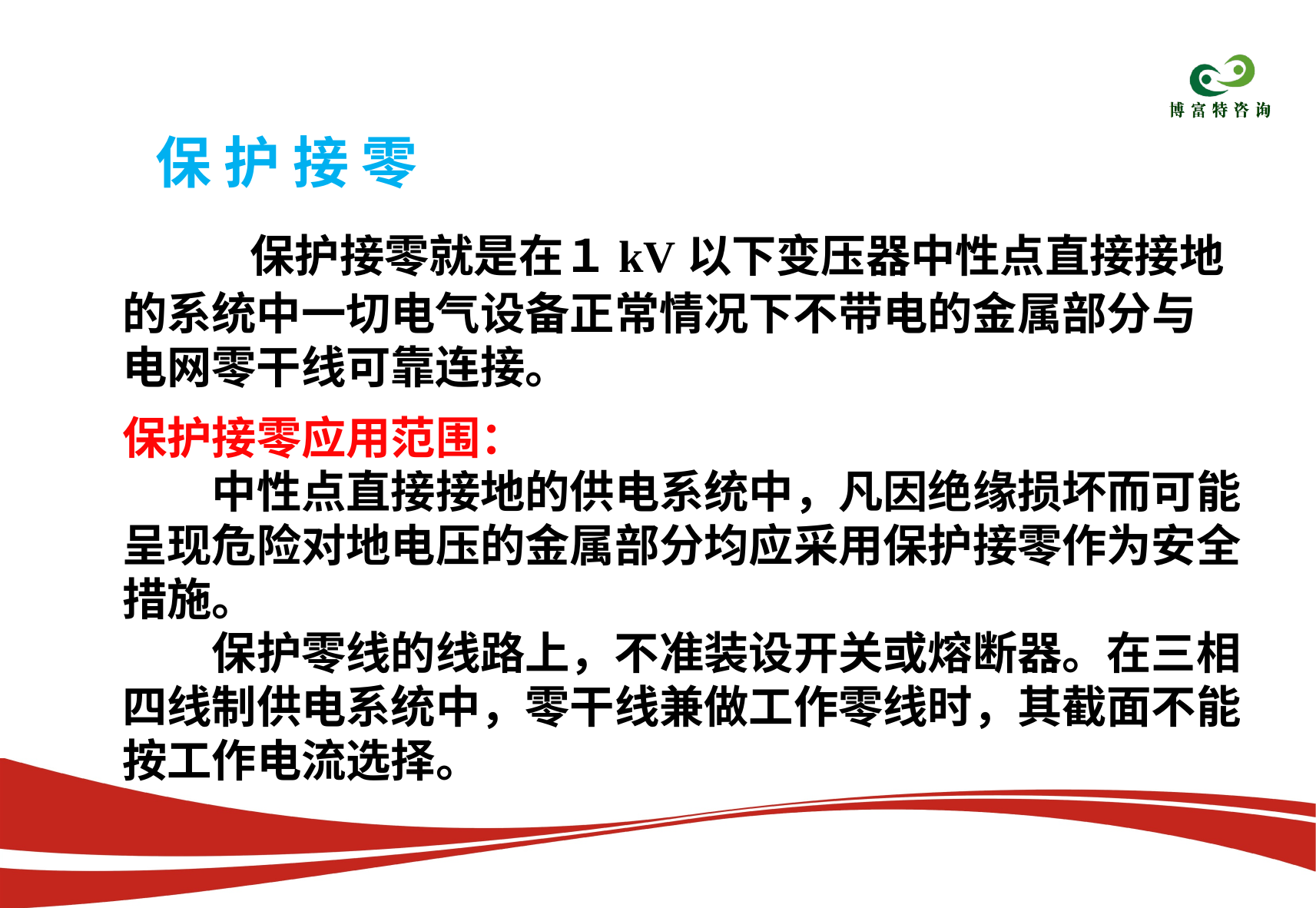

30
保 护 接 零
　　保护接零就是在１kV以下变压器中性点直接接地的系统中一切电气设备正常情况下不带电的金属部分与电网零干线可靠连接。
保护接零应用范围：
　　中性点直接接地的供电系统中，凡因绝缘损坏而可能呈现危险对地电压的金属部分均应采用保护接零作为安全措施。
　　保护零线的线路上，不准装设开关或熔断器。在三相四线制供电系统中，零干线兼做工作零线时，其截面不能按工作电流选择。